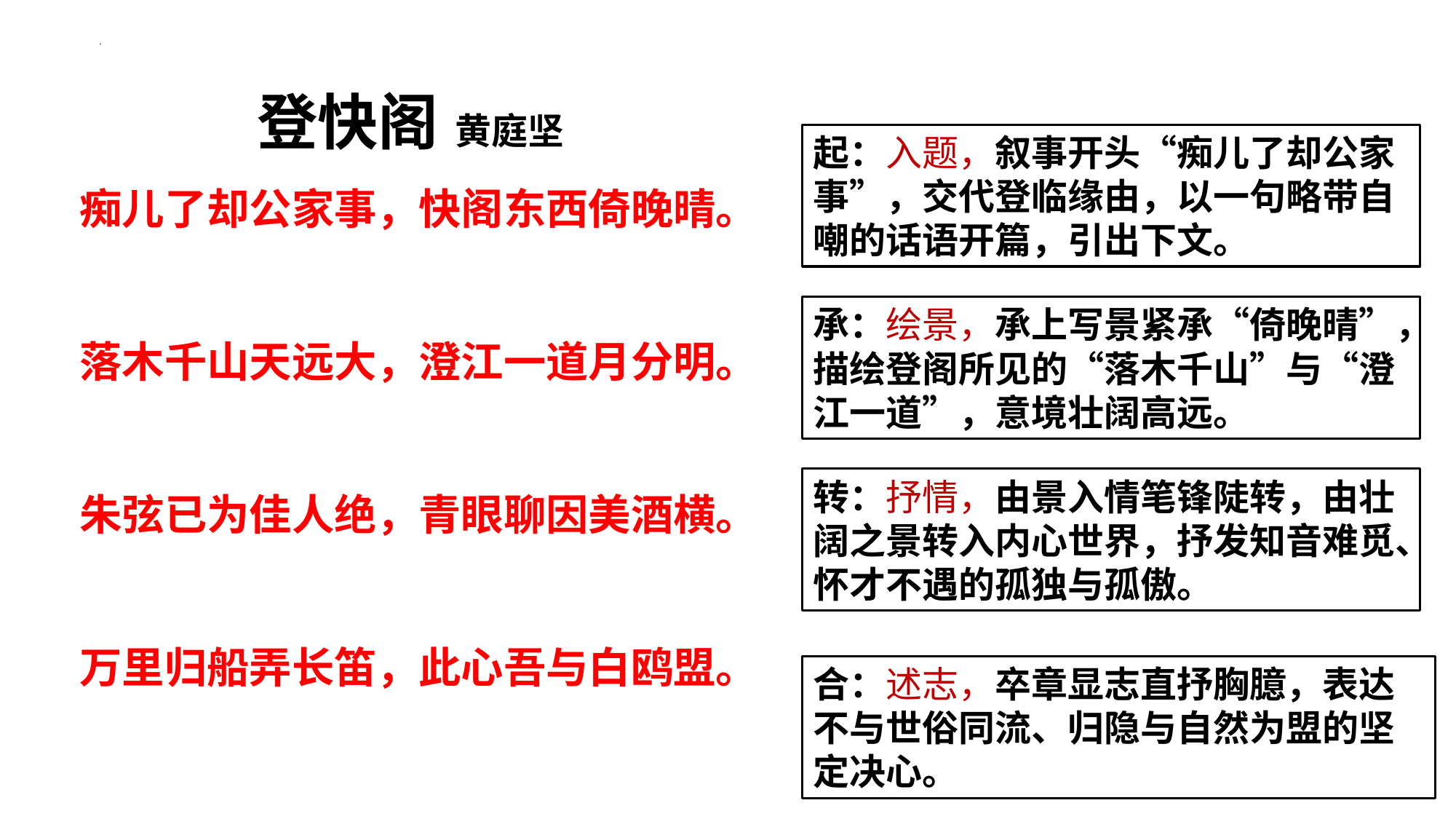

登快阁  黄庭坚
痴儿了却公家事，快阁东西倚晚晴。

落木千山天远大，澄江一道月分明。

朱弦已为佳人绝，青眼聊因美酒横。

万里归船弄长笛，此心吾与白鸥盟。
起：入题，叙事开头“痴儿了却公家事”，交代登临缘由，以一句略带自嘲的话语开篇，引出下文。
承：绘景，承上写景紧承“倚晚晴”，描绘登阁所见的“落木千山”与“澄江一道”，意境壮阔高远。
转：抒情，由景入情笔锋陡转，由壮阔之景转入内心世界，抒发知音难觅、怀才不遇的孤独与孤傲。
合：述志，卒章显志直抒胸臆，表达不与世俗同流、归隐与自然为盟的坚定决心。